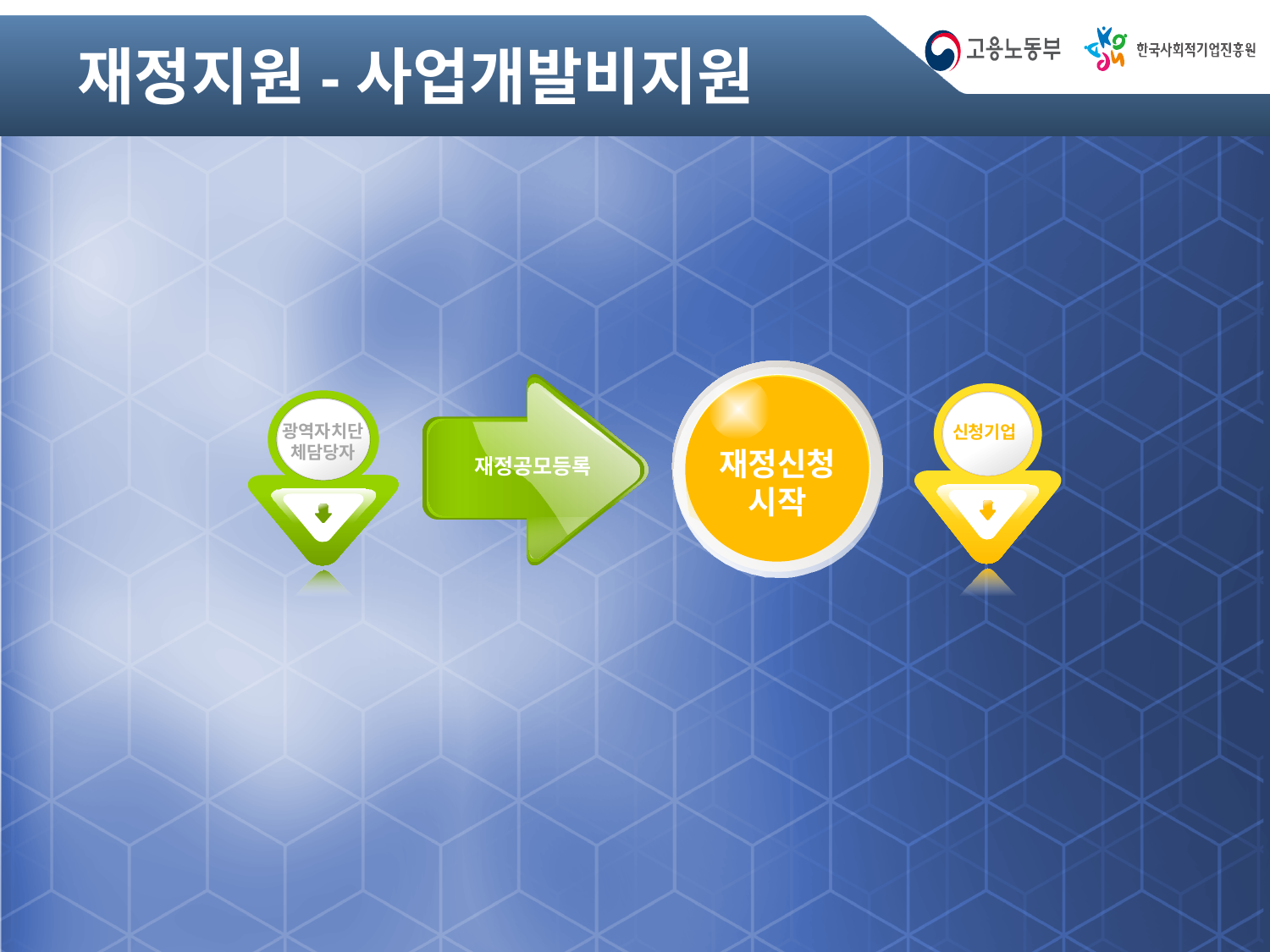

# 재정지원-사업개발비지원

재정신청 시작

재정공모등록

신청기업

광역자치단체담당자